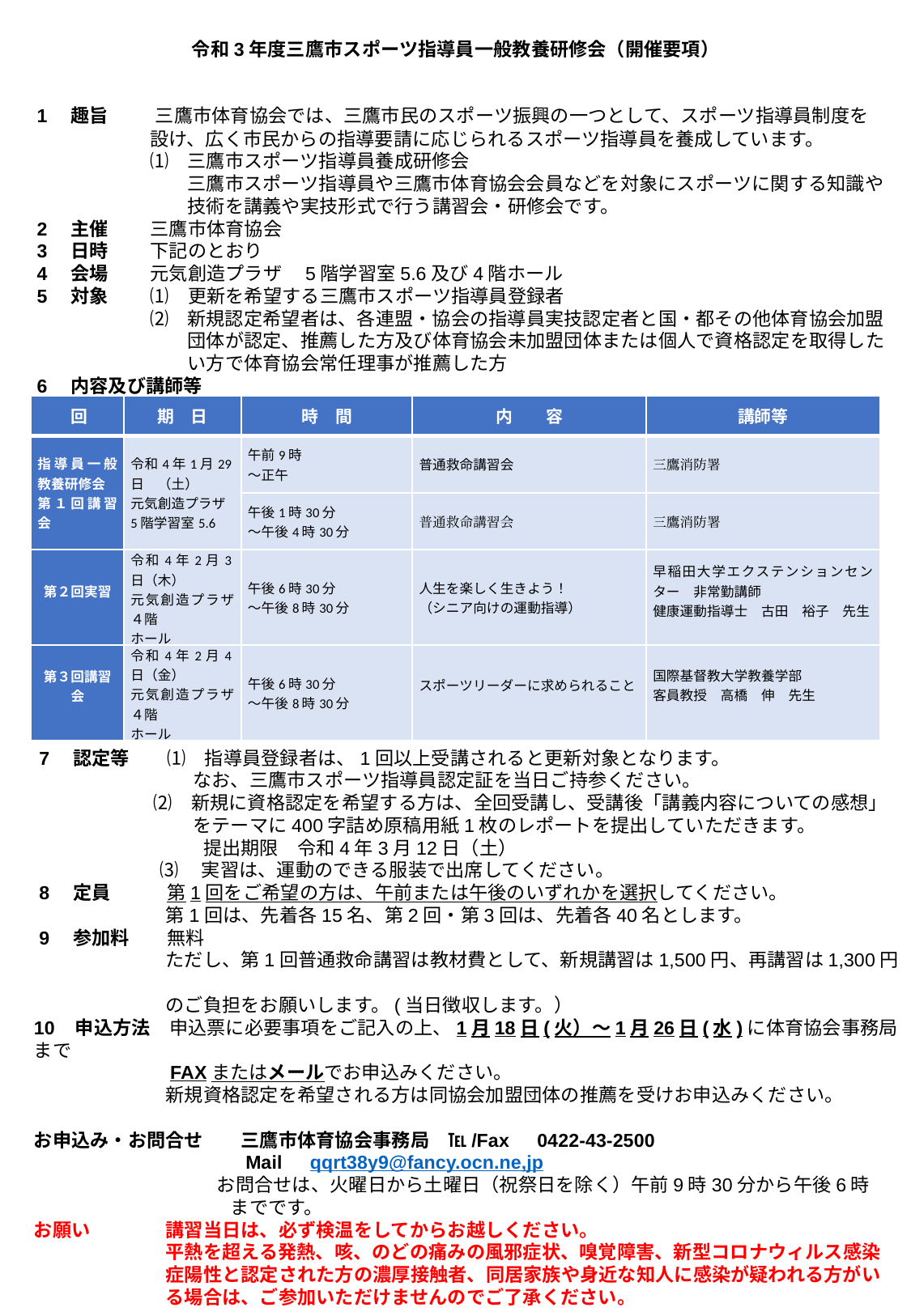

令和3年度三鷹市スポーツ指導員一般教養研修会（開催要項）
1　趣旨　　三鷹市体育協会では、三鷹市民のスポーツ振興の一つとして、スポーツ指導員制度を
　　　　　　設け、広く市民からの指導要請に応じられるスポーツ指導員を養成しています。
　　　　　　⑴　三鷹市スポーツ指導員養成研修会
　　　　　　　　三鷹市スポーツ指導員や三鷹市体育協会会員などを対象にスポーツに関する知識や
　　　　　　　　技術を講義や実技形式で行う講習会・研修会です。
2　主催　　 三鷹市体育協会
3　日時　　 下記のとおり
4　会場　　 元気創造プラザ　5階学習室5.6及び4階ホール
5　対象　　 ⑴　更新を希望する三鷹市スポーツ指導員登録者
　　　　　　⑵　新規認定希望者は、各連盟・協会の指導員実技認定者と国・都その他体育協会加盟
　　　　　　　　団体が認定、推薦した方及び体育協会未加盟団体または個人で資格認定を取得した
　　　　　　　　い方で体育協会常任理事が推薦した方
6　内容及び講師等

| 回 | 期　日 | 時　間 | 内　　容 | 講師等 |
| --- | --- | --- | --- | --- |
| 指導員一般教養研修会 第１回講習会 | 令和4年1月29日　（土） 元気創造プラザ 5階学習室5.6 | 午前9時 ～正午 | 普通救命講習会 | 三鷹消防署 |
|  |  | 午後1時30分 ～午後4時30分 | 普通救命講習会 | 三鷹消防署 |
| 第２回実習 | 令和4年2月3日（木） 元気創造プラザ４階 ホール | 午後6時30分 ～午後8時30分 | 人生を楽しく生きよう！ （シニア向けの運動指導） | 早稲田大学エクステンションセンター　非常勤講師 健康運動指導士　古田　裕子　先生 |
| 第３回講習会 | 令和4年2月4日（金） 元気創造プラザ４階 ホール | 午後6時30分 ～午後8時30分 | スポーツリーダーに求められること | 国際基督教大学教養学部 客員教授　高橋　伸　先生 |
 7　認定等　　⑴　指導員登録者は、1回以上受講されると更新対象となります。
　　　　　　　　  なお、三鷹市スポーツ指導員認定証を当日ご持参ください。
　　　　　      ⑵　新規に資格認定を希望する方は、全回受講し、受講後「講義内容についての感想」
　　　　　　　　  をテーマに400字詰め原稿用紙1枚のレポートを提出していただきます。
　　　　　　　　　提出期限　令和4年3月12日（土）
　　　　　   　⑶　 実習は、運動のできる服装で出席してください。
 8　定員　　　第1回をご希望の方は、午前または午後のいずれかを選択してください。
　　　　　　　第1回は、先着各15名、第2回・第3回は、先着各40名とします。
 9　参加料　　無料
　　　　　　　ただし、第1回普通救命講習は教材費として、新規講習は1,500円、再講習は1,300円
　　　　　　　のご負担をお願いします。(当日徴収します。）
10   申込方法　申込票に必要事項をご記入の上、1月18日(火）～1月26日(水)に体育協会事務局まで
　　　　　　　FAXまたはメールでお申込みください。
　　　　　　　新規資格認定を希望される方は同協会加盟団体の推薦を受けお申込みください。

お申込み・お問合せ　　三鷹市体育協会事務局　℡/Fax　0422-43-2500
　　　　　　　　　　　Mail　qqrt38y9@fancy.ocn.ne,jp
           　　　　　　　お問合せは、火曜日から土曜日（祝祭日を除く）午前9時30分から午後6時
　　　　　　　　　　  までです。
お願い　　　　講習当日は、必ず検温をしてからお越しください。
　　　　　　　平熱を超える発熱、咳、のどの痛みの風邪症状、嗅覚障害、新型コロナウィルス感染
　　　　　　　症陽性と認定された方の濃厚接触者、同居家族や身近な知人に感染が疑われる方がい
　　　　　　　る場合は、ご参加いただけませんのでご了承ください。